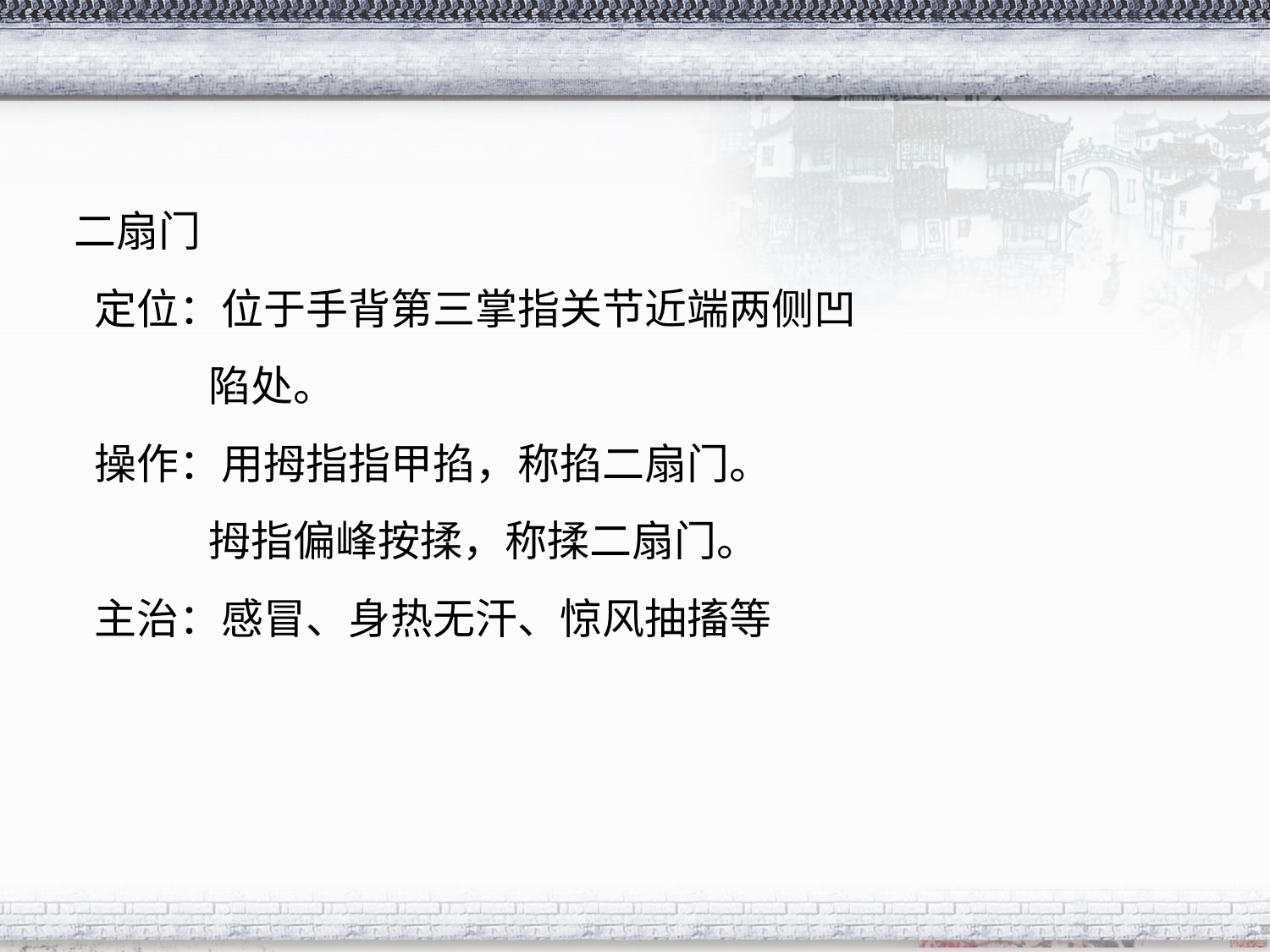

#
二扇门
 定位：位于手背第三掌指关节近端两侧凹
             陷处。
 操作：用拇指指甲掐，称掐二扇门。
             拇指偏峰按揉，称揉二扇门。
 主治：感冒、身热无汗、惊风抽搐等